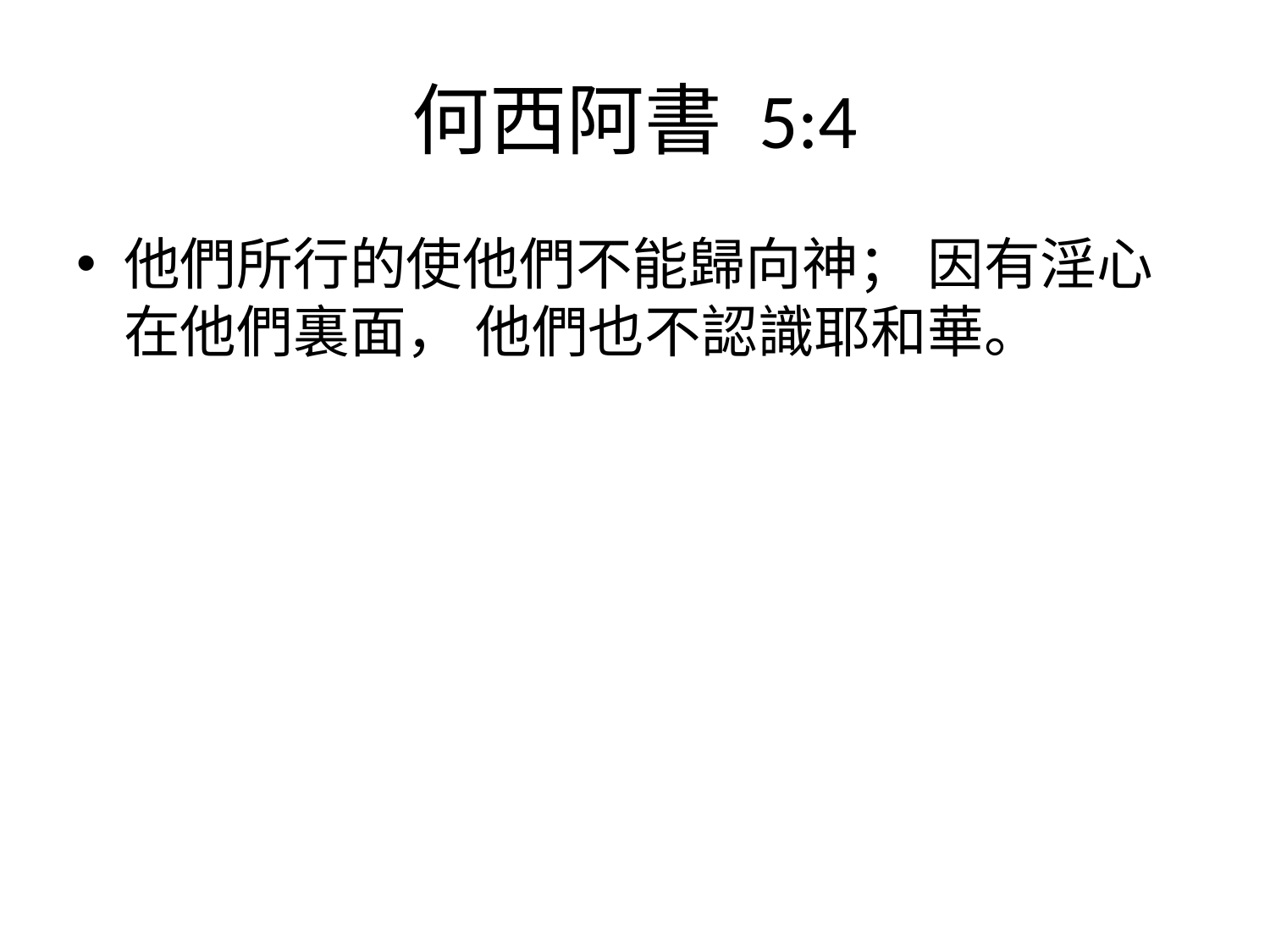

# 何西阿書‬ ‭5:4
他們所行的使他們不能歸向神； 因有淫心在他們裏面， 他們也不認識耶和華。